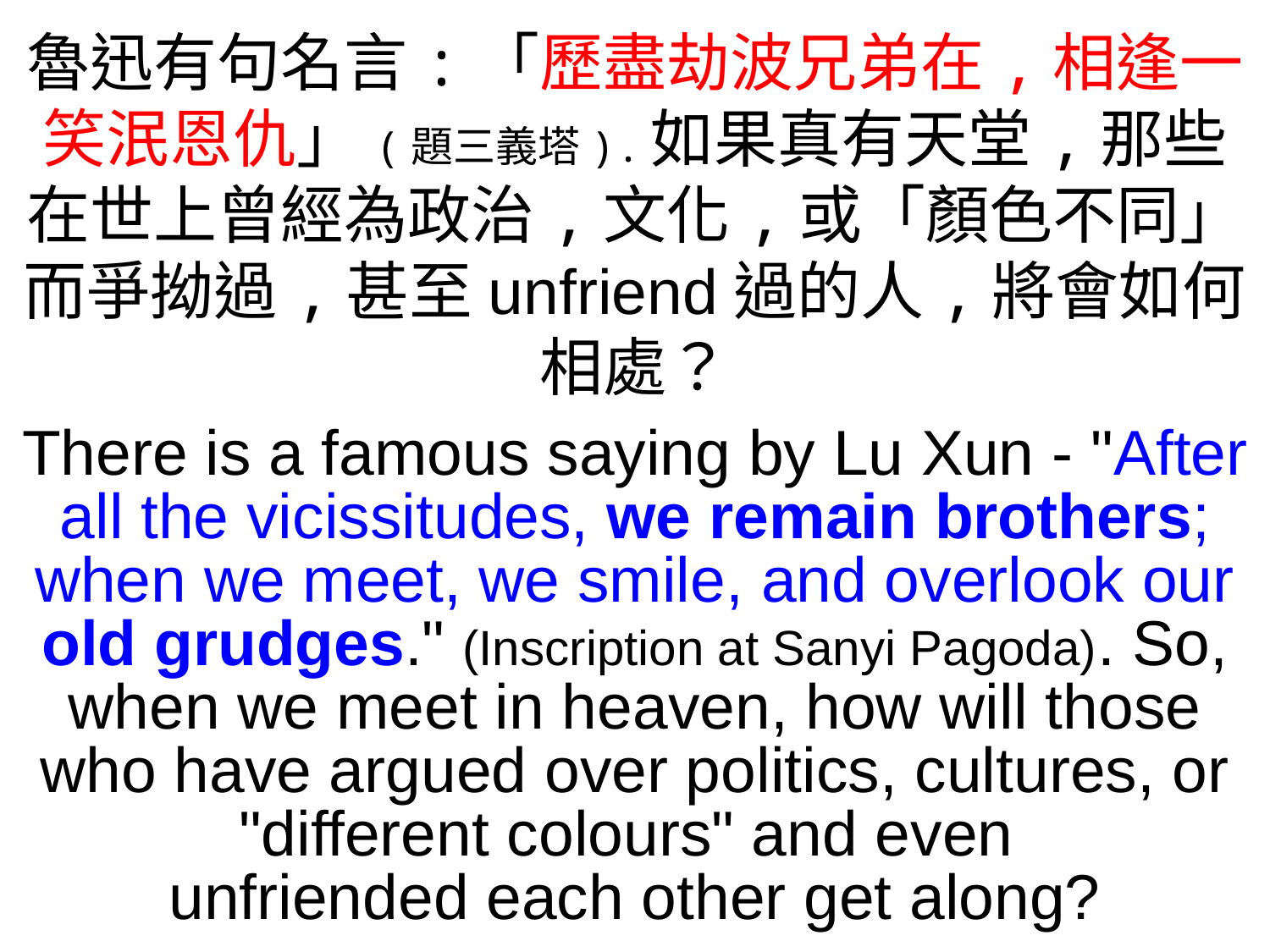

魯迅有句名言:「歷盡劫波兄弟在,相逢一笑泯恩仇」(題三義塔).如果真有天堂,那些在世上曾經為政治,文化,或「顏色不同」而爭拗過,甚至unfriend過的人,將會如何相處？
There is a famous saying by Lu Xun - "After all the vicissitudes, we remain brothers; when we meet, we smile, and overlook our old grudges." (Inscription at Sanyi Pagoda). So, when we meet in heaven, how will those who have argued over politics, cultures, or "different colours" and even
unfriended each other get along?